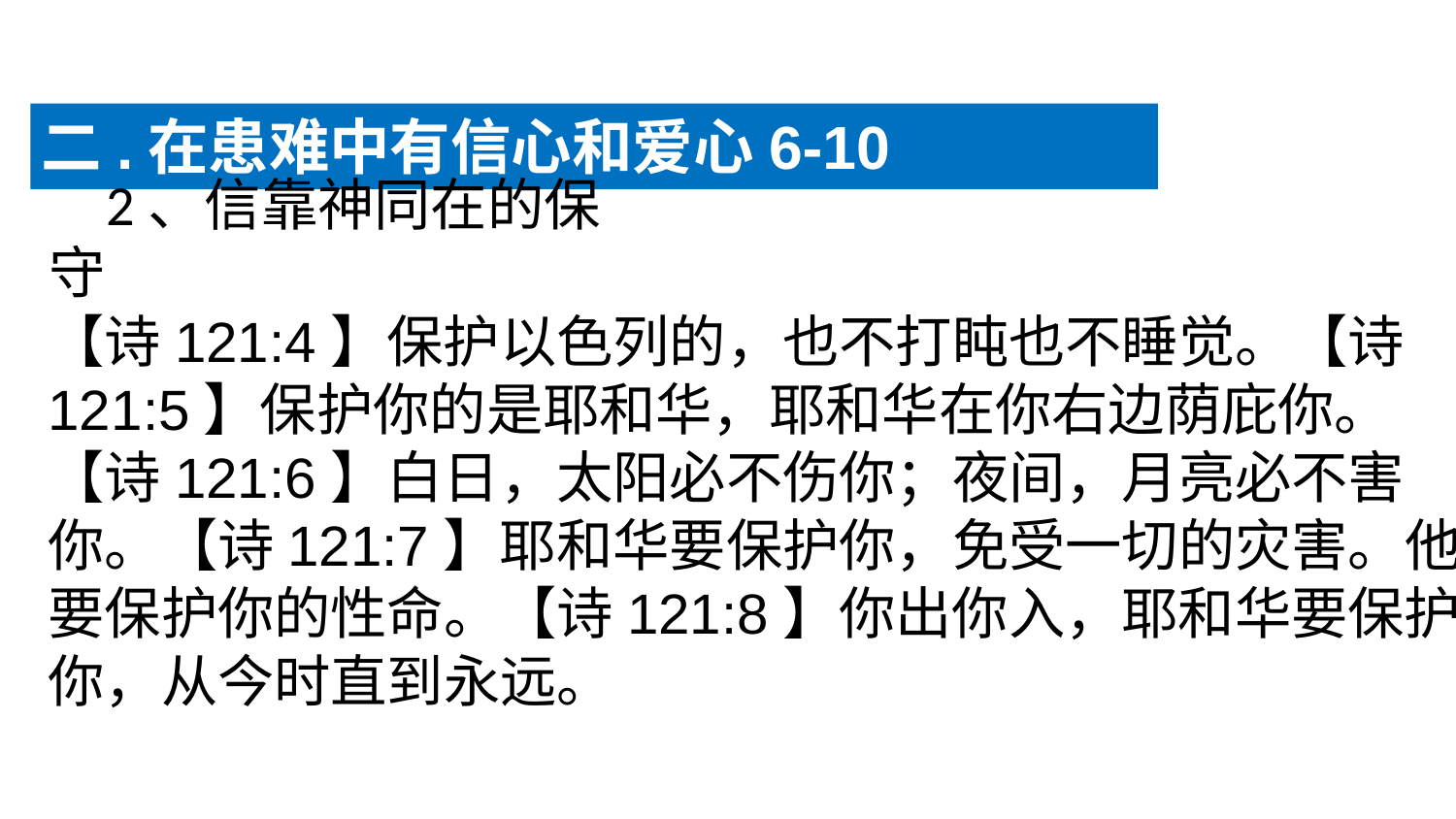

二.在患难中有信心和爱心6-10

2、信靠神同在的保守
【诗121:4】保护以色列的，也不打盹也不睡觉。【诗121:5】保护你的是耶和华，耶和华在你右边荫庇你。【诗121:6】白日，太阳必不伤你；夜间，月亮必不害你。【诗121:7】耶和华要保护你，免受一切的灾害。他要保护你的性命。【诗121:8】你出你入，耶和华要保护你，从今时直到永远。